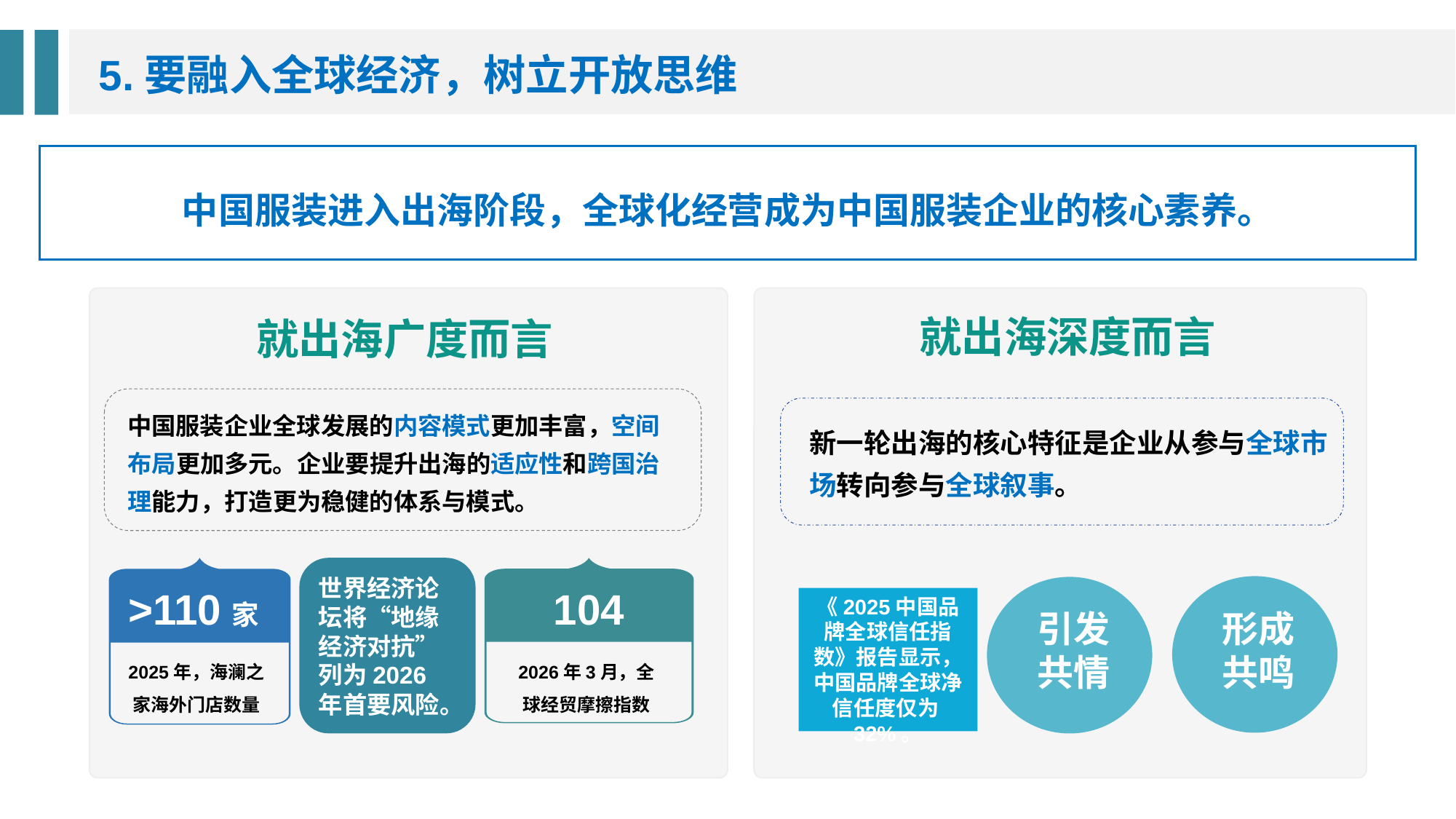

5.要融入全球经济，树立开放思维
中国服装进入出海阶段，全球化经营成为中国服装企业的核心素养。

就出海深度而言
就出海广度而言

新一轮出海的核心特征是企业从参与全球市场转向参与全球叙事。
中国服装企业全球发展的内容模式更加丰富，空间布局更加多元。企业要提升出海的适应性和跨国治理能力，打造更为稳健的体系与模式。

世界经济论坛将“地缘经济对抗”列为2026年首要风险。

形成共鸣

引发
共情
>110家
104
《2025中国品牌全球信任指数》报告显示，中国品牌全球净信任度仅为32%。

2025年，海澜之家海外门店数量
2026年3月，全球经贸摩擦指数